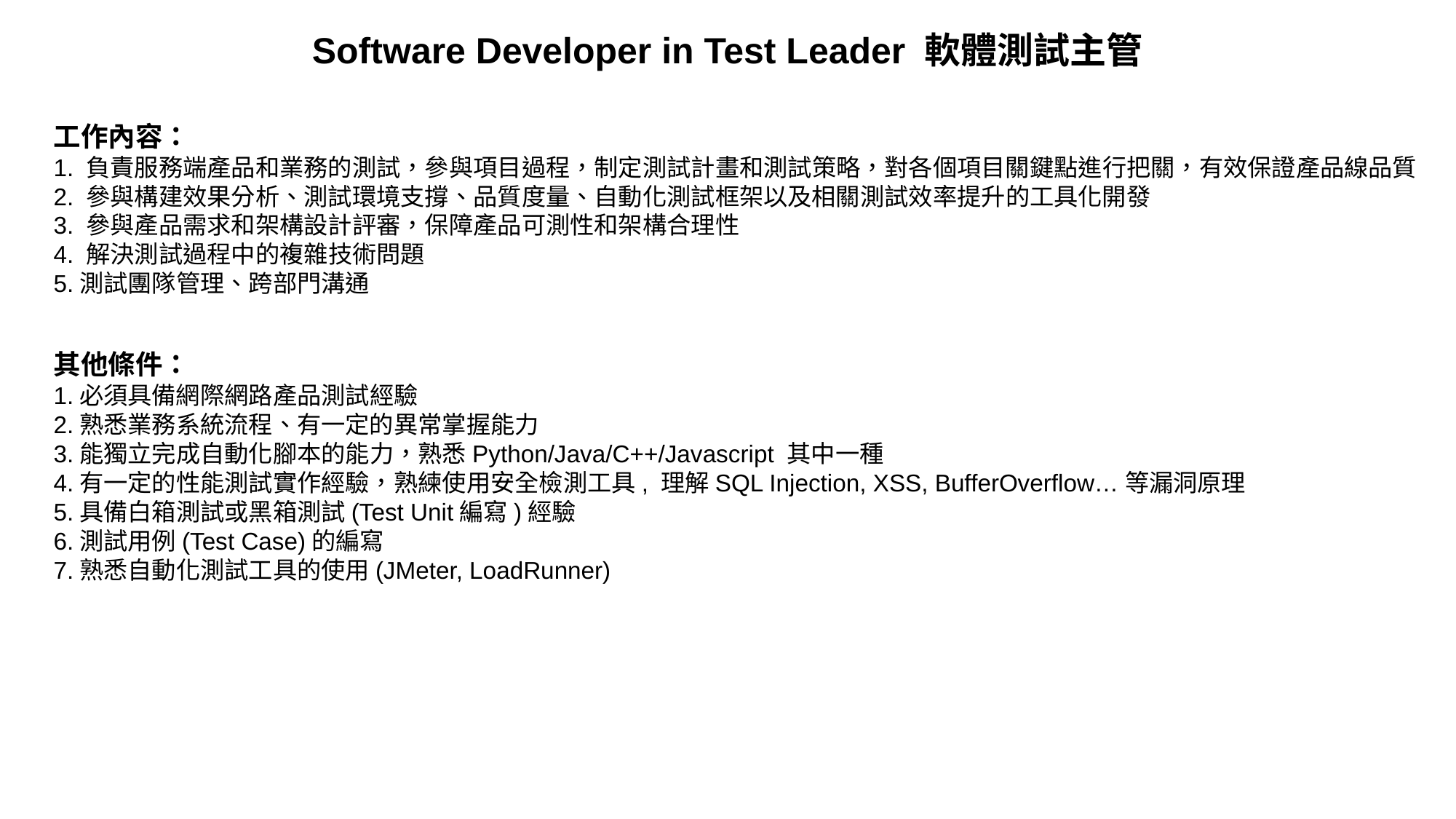

Software Developer in Test Leader 軟體測試主管
工作內容：
1. 負責服務端產品和業務的測試，參與項目過程，制定測試計畫和測試策略，對各個項目關鍵點進行把關，有效保證產品線品質
2. 參與構建效果分析、測試環境支撐、品質度量、自動化測試框架以及相關測試效率提升的工具化開發
3. 參與產品需求和架構設計評審，保障產品可測性和架構合理性
4. 解決測試過程中的複雜技術問題
5.測試團隊管理、跨部門溝通
其他條件：
1.必須具備網際網路產品測試經驗
2.熟悉業務系統流程、有一定的異常掌握能力
3.能獨立完成自動化腳本的能力，熟悉Python/Java/C++/Javascript 其中一種
4.有一定的性能測試實作經驗，熟練使用安全檢測工具, 理解SQL Injection, XSS, BufferOverflow…等漏洞原理
5.具備白箱測試或黑箱測試(Test Unit編寫)經驗
6.測試用例(Test Case)的編寫
7.熟悉自動化測試工具的使用(JMeter, LoadRunner)